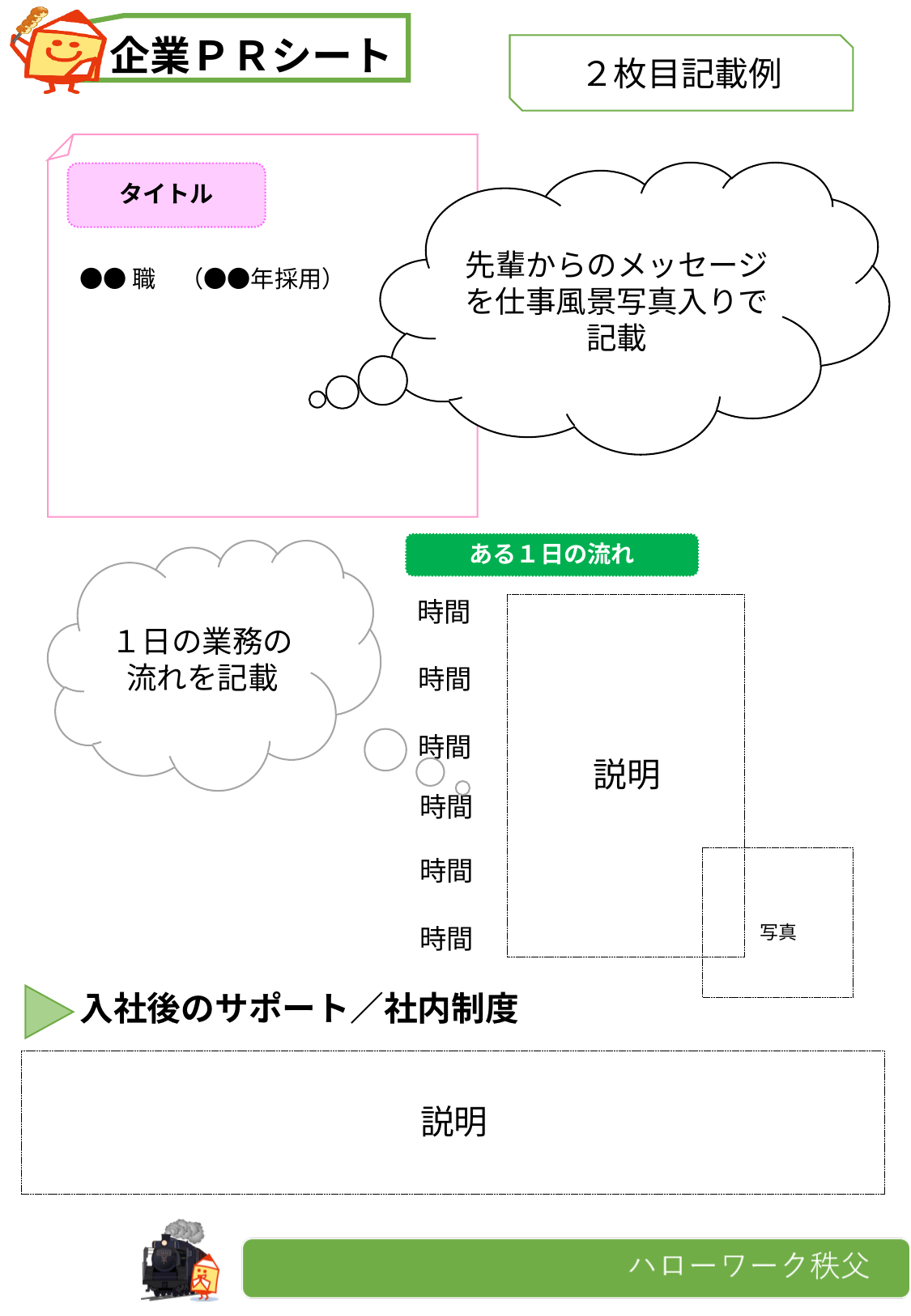

２枚目記載例

タイトル

●●職　（●●年採用）
先輩からのメッセージを仕事風景写真入りで記載
ある１日の流れ
時間
説明
時間
時間
時間

写真
時間
時間
１日の業務の流れを記載
入社後のサポート／社内制度
説明